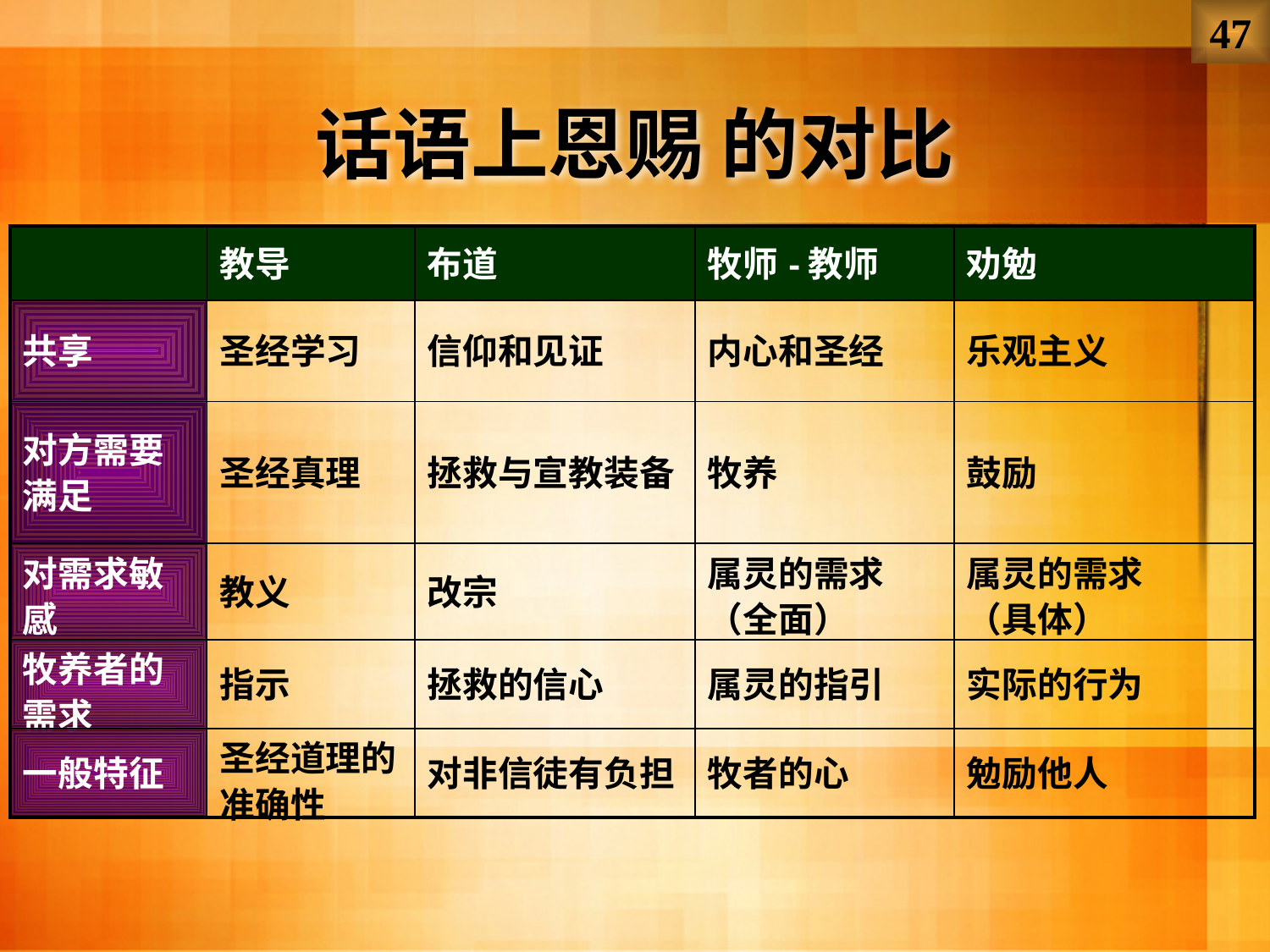

47
# 话语上恩赐 的对比
|  | 教导 | 布道 | 牧师-教师 | 劝勉 |
| --- | --- | --- | --- | --- |
| 共享 | 圣经学习 | 信仰和见证 | 内心和圣经 | 乐观主义 |
| 对方需要满足 | 圣经真理 | 拯救与宣教装备 | 牧养 | 鼓励 |
| 对需求敏感 | 教义 | 改宗 | 属灵的需求 （全面） | 属灵的需求 （具体） |
| 牧养者的需求 | 指示 | 拯救的信心 | 属灵的指引 | 实际的行为 |
| 一般特征 | 圣经道理的准确性 | 对非信徒有负担 | 牧者的心 | 勉励他人 |